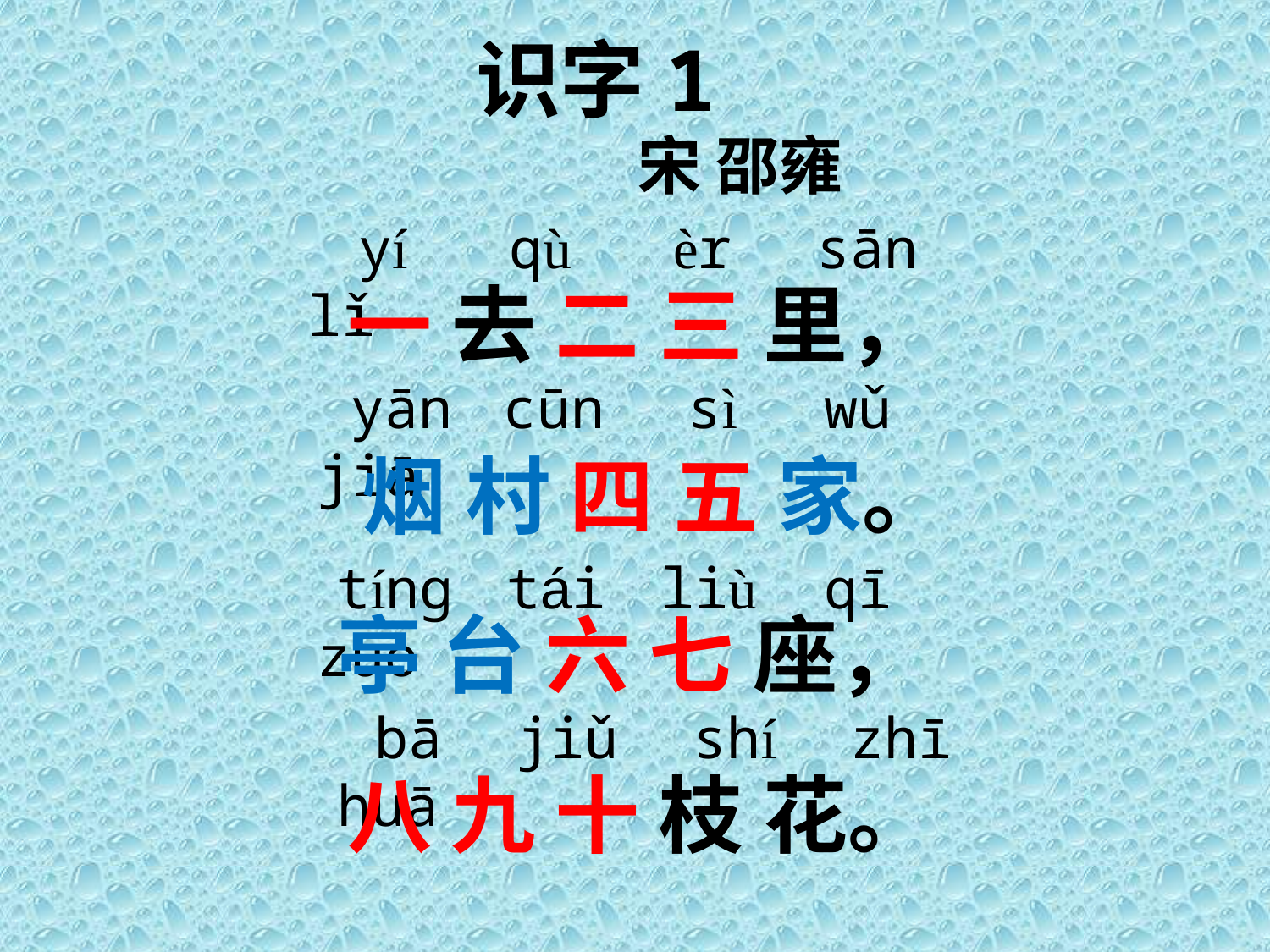

识字1

宋 邵雍
  yí   qù   èr   sān   lǐ
一 去 二 三 里，
 yān  cūn   sì   wǔ  jiā
 烟 村 四 五 家。

 tínɡ  tái  liù   qī   zuò
亭 台 六 七 座，
 bā  jiǔ  shí  zhī  huā
八 九 十 枝 花。